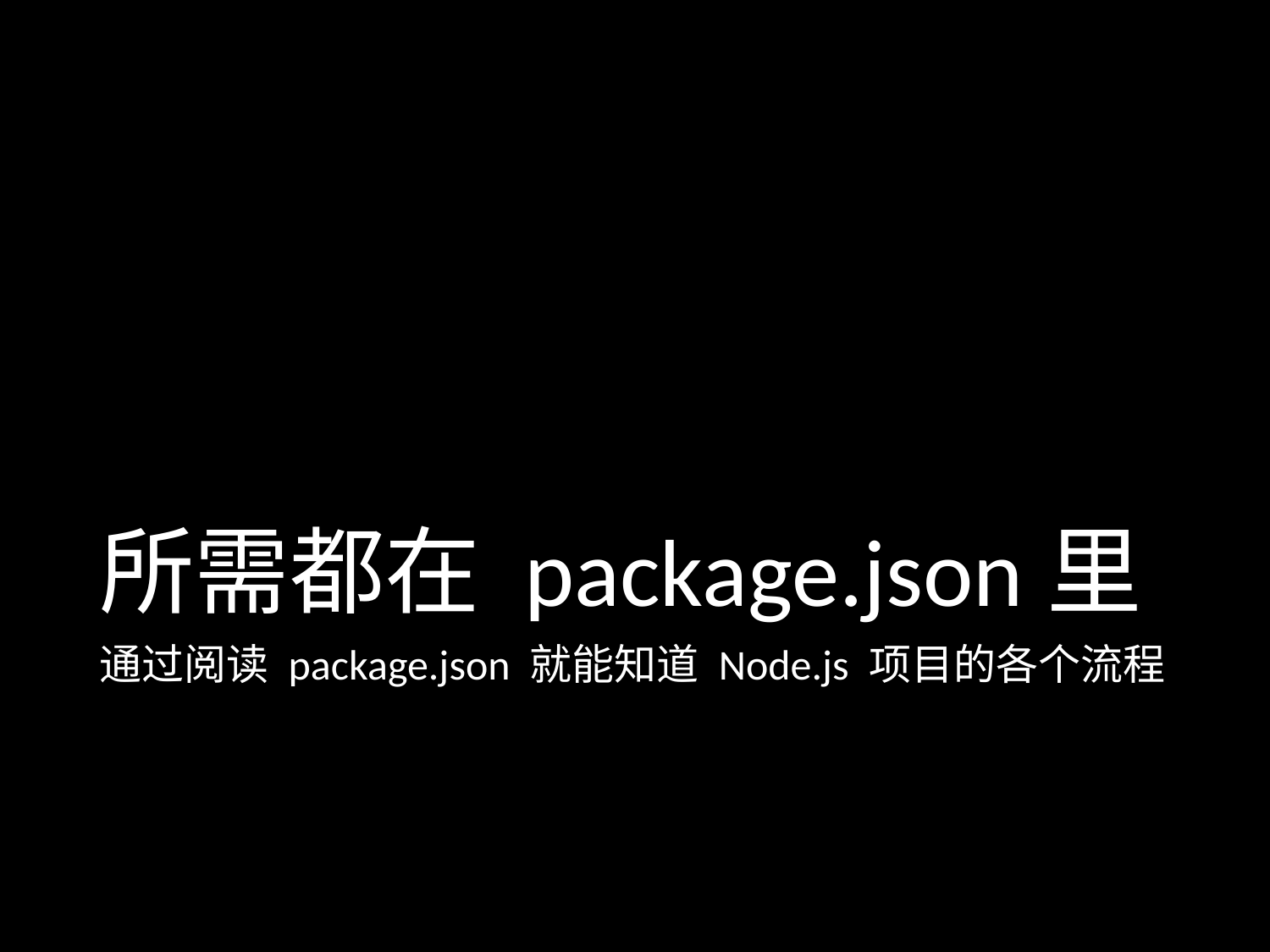

# 所需都在 package.json里
通过阅读 package.json 就能知道 Node.js 项目的各个流程